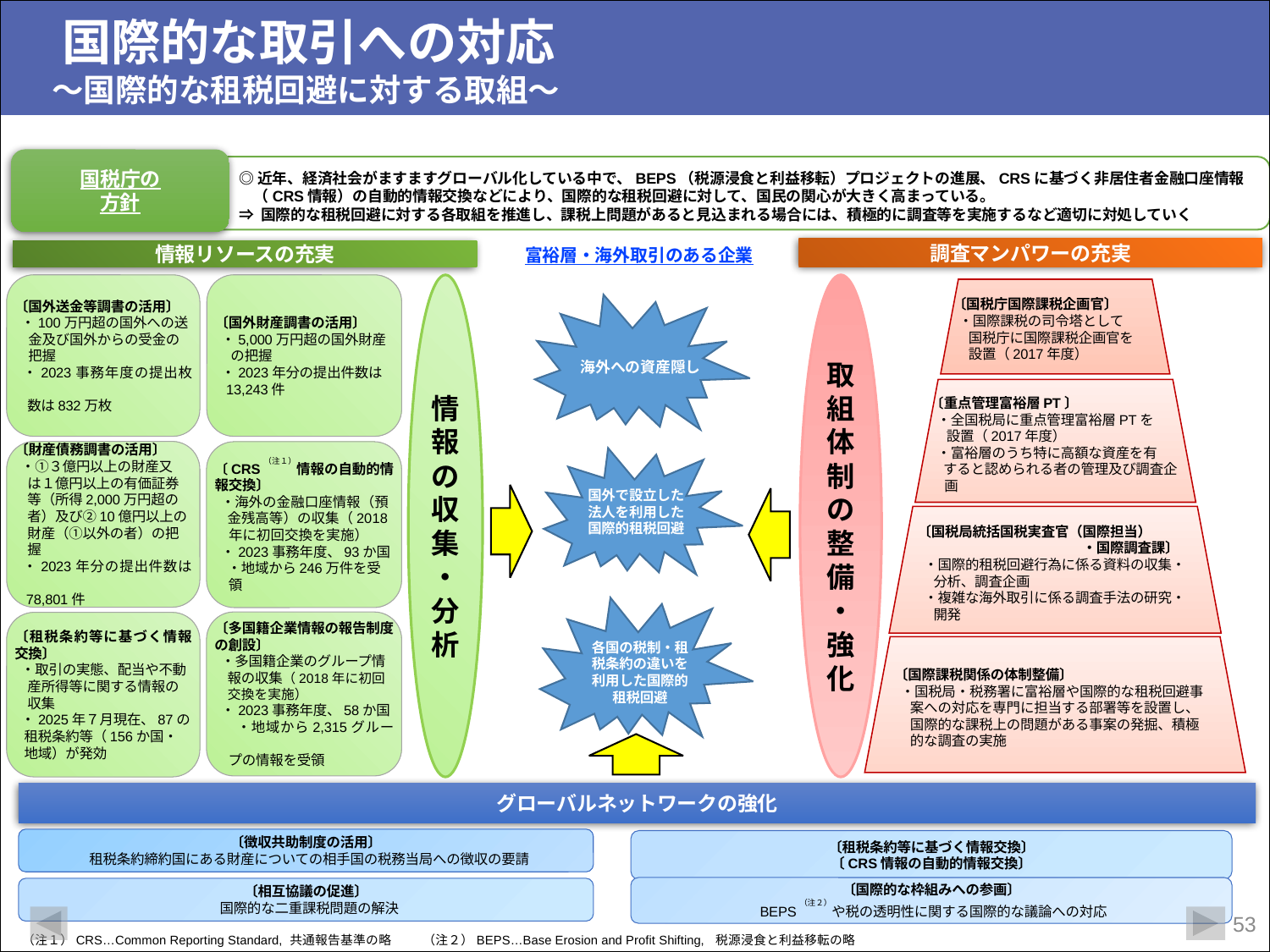

# 国際的な取引への対応 　 ～国際的な租税回避に対する取組～

国税庁の
方針

◎近年、経済社会がますますグローバル化している中で、BEPS（税源浸食と利益移転）プロジェクトの進展、CRSに基づく非居住者金融口座情報
　（CRS情報）の自動的情報交換などにより、国際的な租税回避に対して、国民の関心が大きく高まっている。
⇒ 国際的な租税回避に対する各取組を推進し、課税上問題があると見込まれる場合には、積極的に調査等を実施するなど適切に対処していく
富裕層・海外取引のある企業

海外への資産隠し
国外で設立した
法人を利用した
国際的租税回避

各国の税制・租税条約の違いを利用した国際的租税回避

調査マンパワーの充実
情報リソースの充実
〔国外送金等調書の活用〕
 ・100万円超の国外への送
　金及び国外からの受金の
　把握
 ・2023事務年度の提出枚
   数は832万枚
〔国外財産調書の活用〕
 ・5,000万円超の国外財産
    の把握
 ・2023年分の提出件数は
   13,243件
情報の収集・分析
〔国税庁国際課税企画官〕
 ・国際課税の司令塔として
    国税庁に国際課税企画官を
    設置（2017年度）
〔重点管理富裕層PT〕
 ・全国税局に重点管理富裕層PTを
    設置（2017年度）
 ・富裕層のうち特に高額な資産を有
   すると認められる者の管理及び調査企画
〔財産債務調書の活用〕
 ・①３億円以上の財産又
   は１億円以上の有価証券
   等（所得2,000万円超の
   者）及び②10億円以上の
   財産（①以外の者）の把
   握
 ・2023年分の提出件数は
   78,801件
〔CRS（注１）情報の自動的情報交換〕
 ・海外の金融口座情報（預
   金残高等）の収集（2018
　年に初回交換を実施）
 ・2023事務年度、93か国
   ・地域から246万件を受
　領
〔国税局統括国税実査官（国際担当）
　　　　　　　　　　　　・国際調査課〕
 ・国際的租税回避行為に係る資料の収集・
    分析、調査企画
 ・複雑な海外取引に係る調査手法の研究・
    開発
〔多国籍企業情報の報告制度の創設〕
 ・多国籍企業のグループ情
   報の収集（2018年に初回
　交換を実施）
 ・2023事務年度、58か国
 　・地域から2,315グルー
　プの情報を受領
〔租税条約等に基づく情報交換〕
 ・取引の実態、配当や不動
   産所得等に関する情報の
   収集
 ・2025年７月現在、87の
  租税条約等（156か国・
  地域）が発効
〔国際課税関係の体制整備〕
 ・国税局・税務署に富裕層や国際的な租税回避事
    案への対応を専門に担当する部署等を設置し、
    国際的な課税上の問題がある事案の発掘、積極
    的な調査の実施
グローバルネットワークの強化
〔徴収共助制度の活用〕
 租税条約締約国にある財産についての相手国の税務当局への徴収の要請
〔租税条約等に基づく情報交換〕
〔CRS情報の自動的情報交換〕
〔国際的な枠組みへの参画〕
 BEPS（注２）や税の透明性に関する国際的な議論への対応
〔相互協議の促進〕
 国際的な二重課税問題の解決
　（注１）CRS…Common Reporting Standard, 共通報告基準の略
　（注２）BEPS…Base Erosion and Profit Shifting,  税源浸食と利益移転の略
取組体制の整備・強化

53